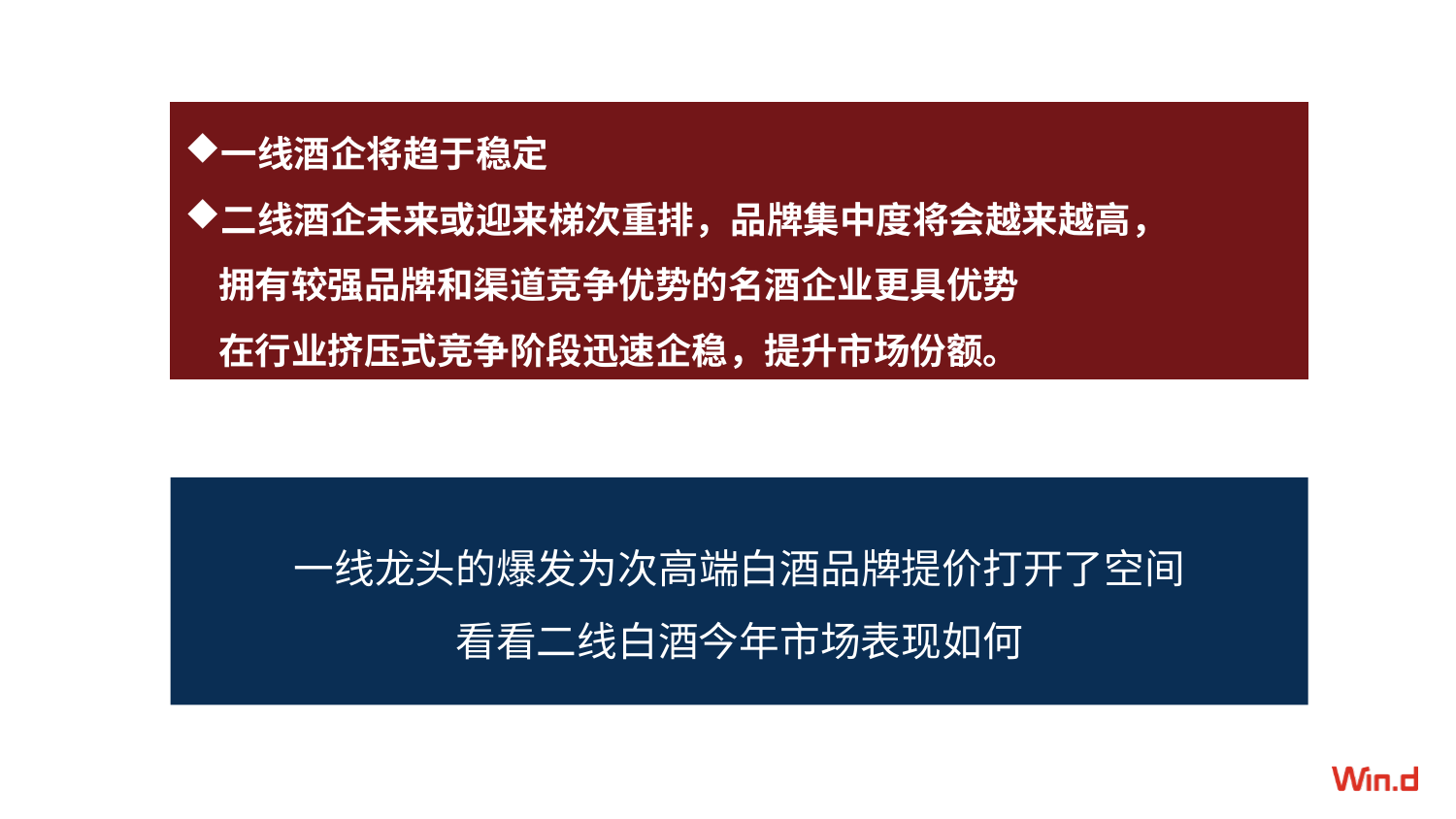

一线酒企将趋于稳定
二线酒企未来或迎来梯次重排，品牌集中度将会越来越高，
   拥有较强品牌和渠道竞争优势的名酒企业更具优势
   在行业挤压式竞争阶段迅速企稳，提升市场份额。
一线龙头的爆发为次高端白酒品牌提价打开了空间
看看二线白酒今年市场表现如何